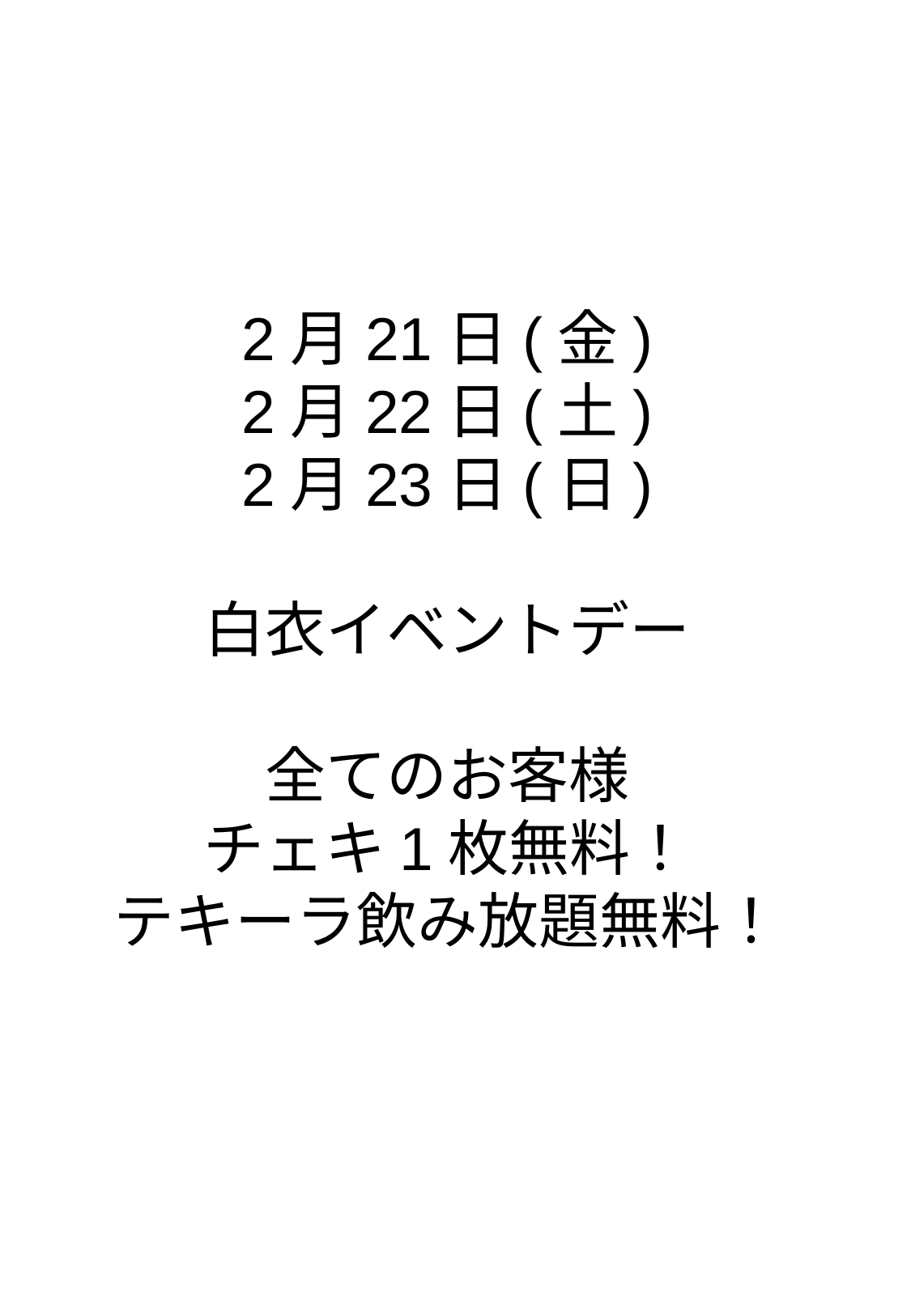

2月21日(金)
2月22日(土)
2月23日(日)

白衣イベントデー

全てのお客様
チェキ1枚無料！
テキーラ飲み放題無料！